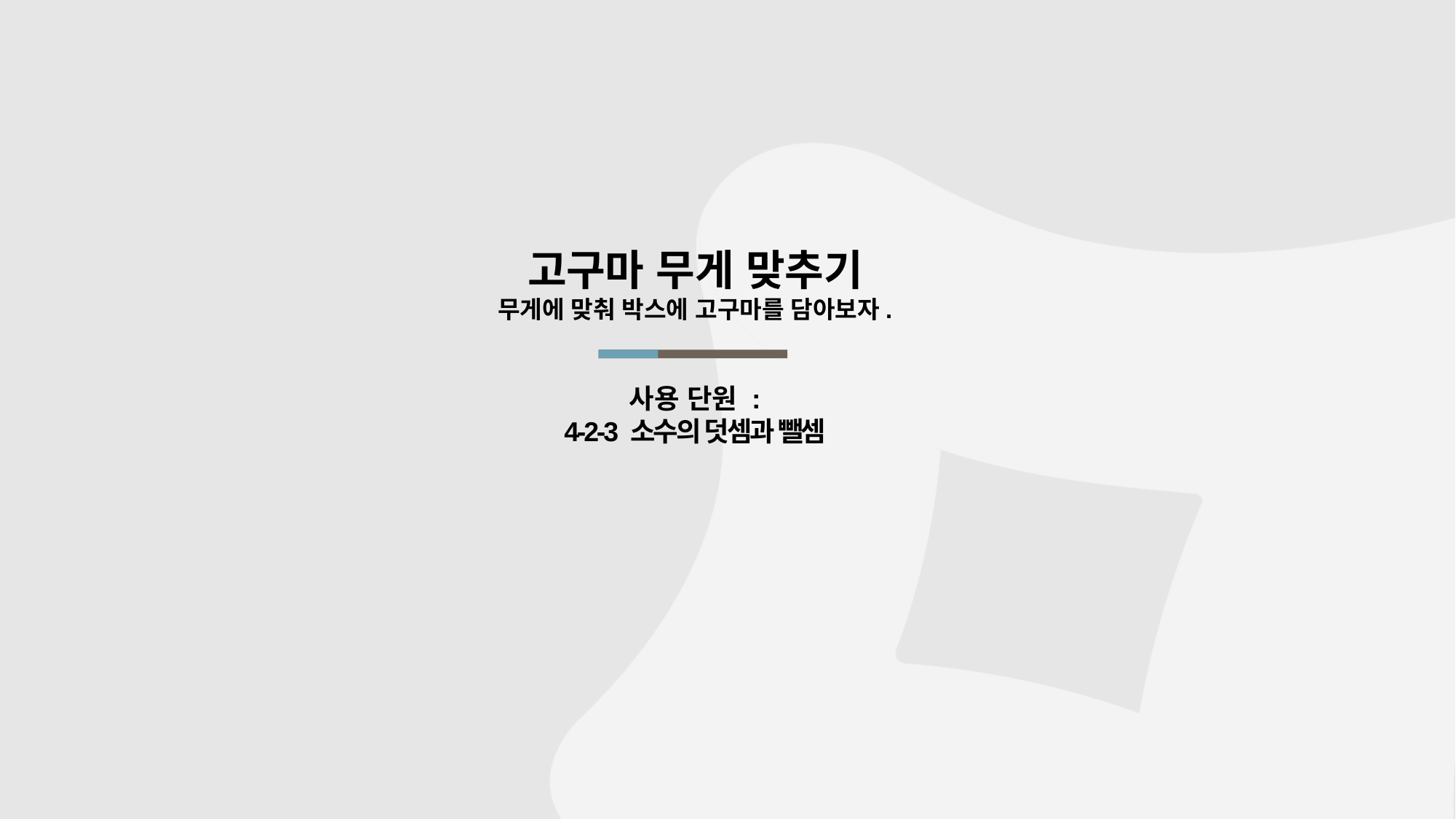

고구마 무게 맞추기
무게에 맞춰 박스에 고구마를 담아보자.
# 사용 단원 : 4-2-3 소수의 덧셈과 뺄셈